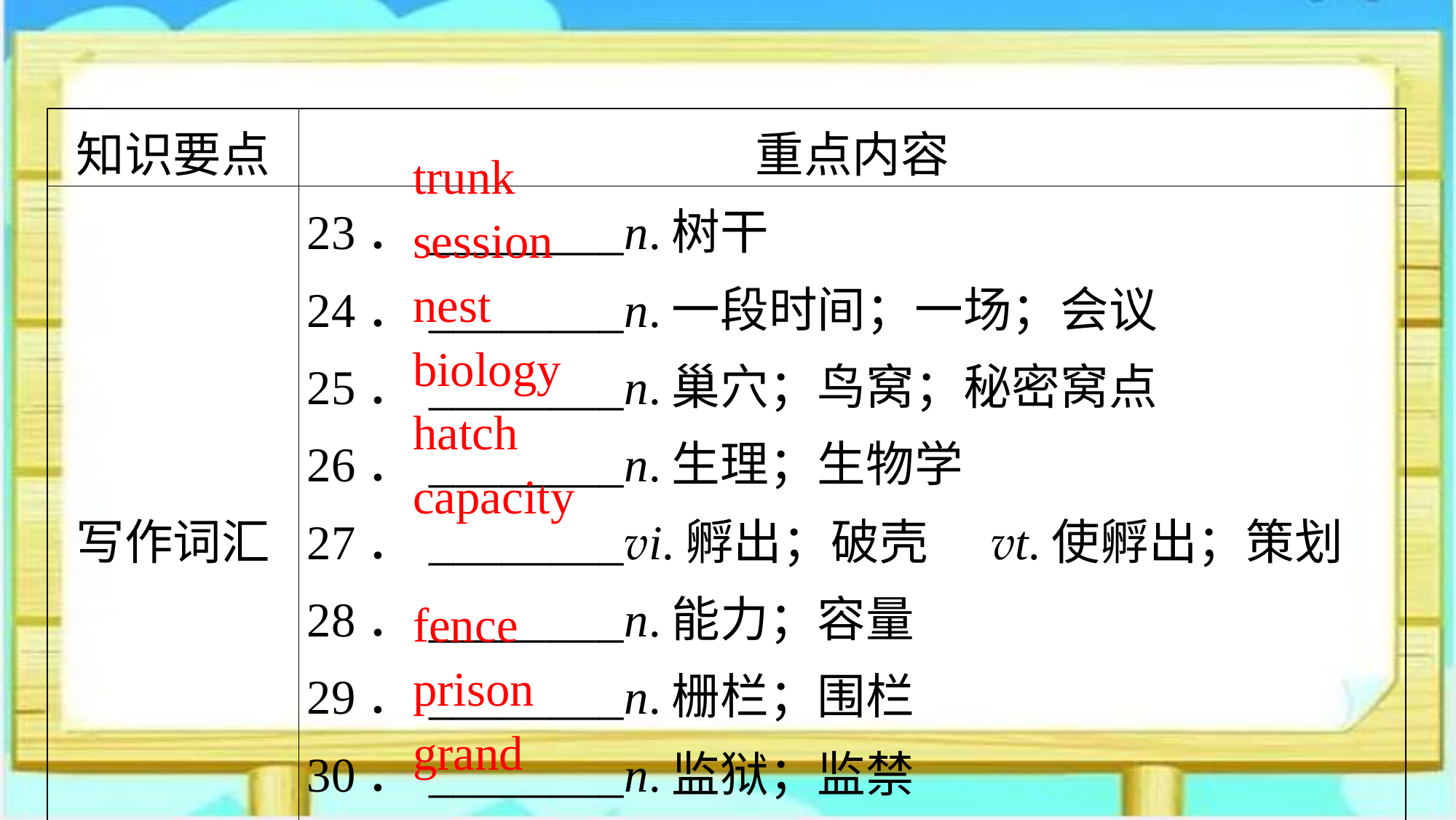

| 知识要点 | 重点内容 |
| --- | --- |
| 写作词汇 | 23．\_\_\_\_\_\_\_\_n.树干 24．\_\_\_\_\_\_\_\_n.一段时间；一场；会议 25．\_\_\_\_\_\_\_\_n.巢穴；鸟窝；秘密窝点 26．\_\_\_\_\_\_\_\_n.生理；生物学 27．\_\_\_\_\_\_\_\_vi.孵出；破壳　vt.使孵出；策划 28．\_\_\_\_\_\_\_\_n.能力；容量 29．\_\_\_\_\_\_\_\_n.栅栏；围栏 30．\_\_\_\_\_\_\_\_n.监狱；监禁 31．\_\_\_\_\_\_\_\_adj.大；宏大的 |
trunk
session
nest
biology
hatch
capacity
fence
prison
grand